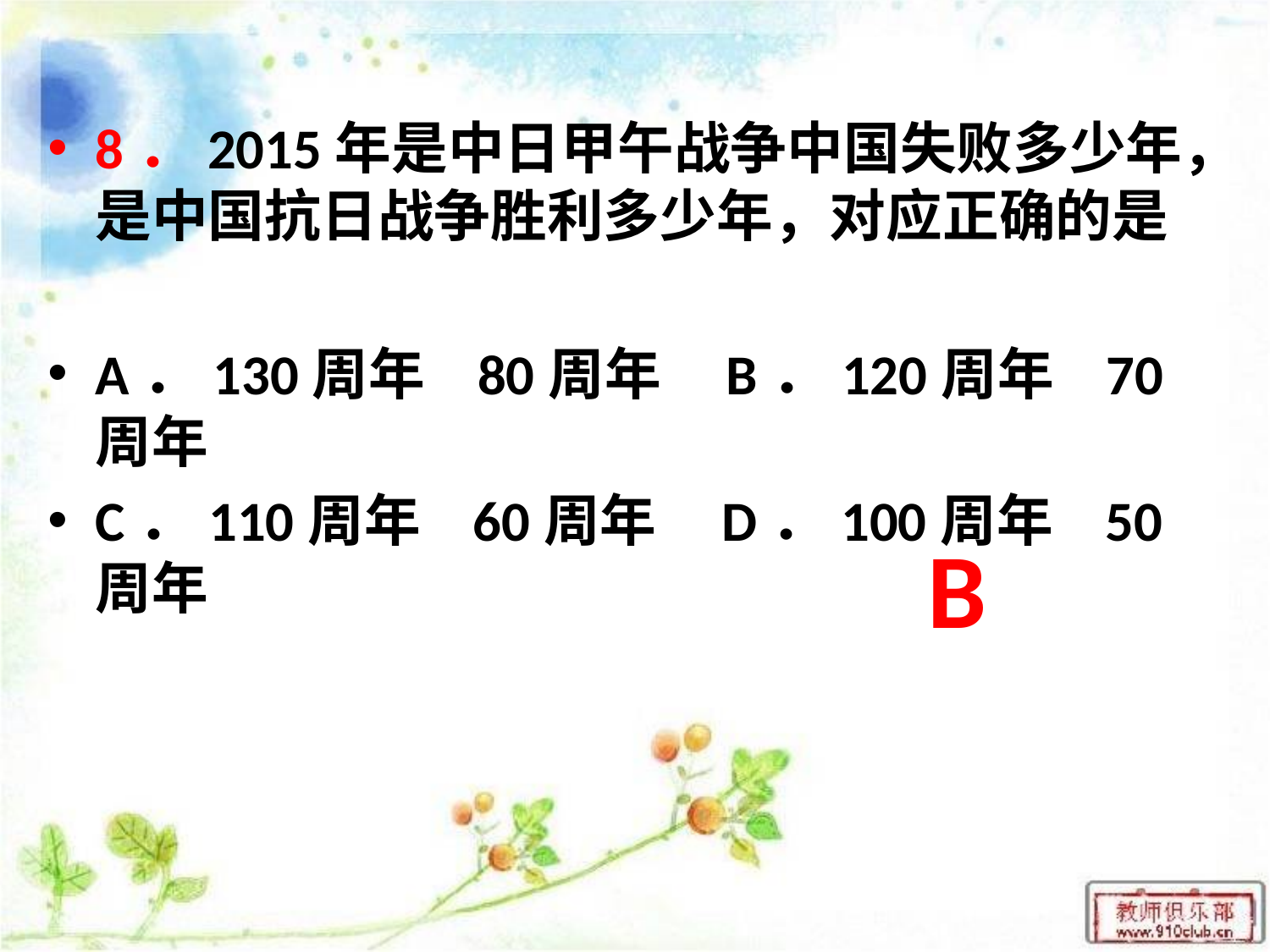

8．2015年是中日甲午战争中国失败多少年，是中国抗日战争胜利多少年，对应正确的是

A．130周年   80周年    B．120周年   70周年
C．110周年   60周年    D．100周年   50周年

B